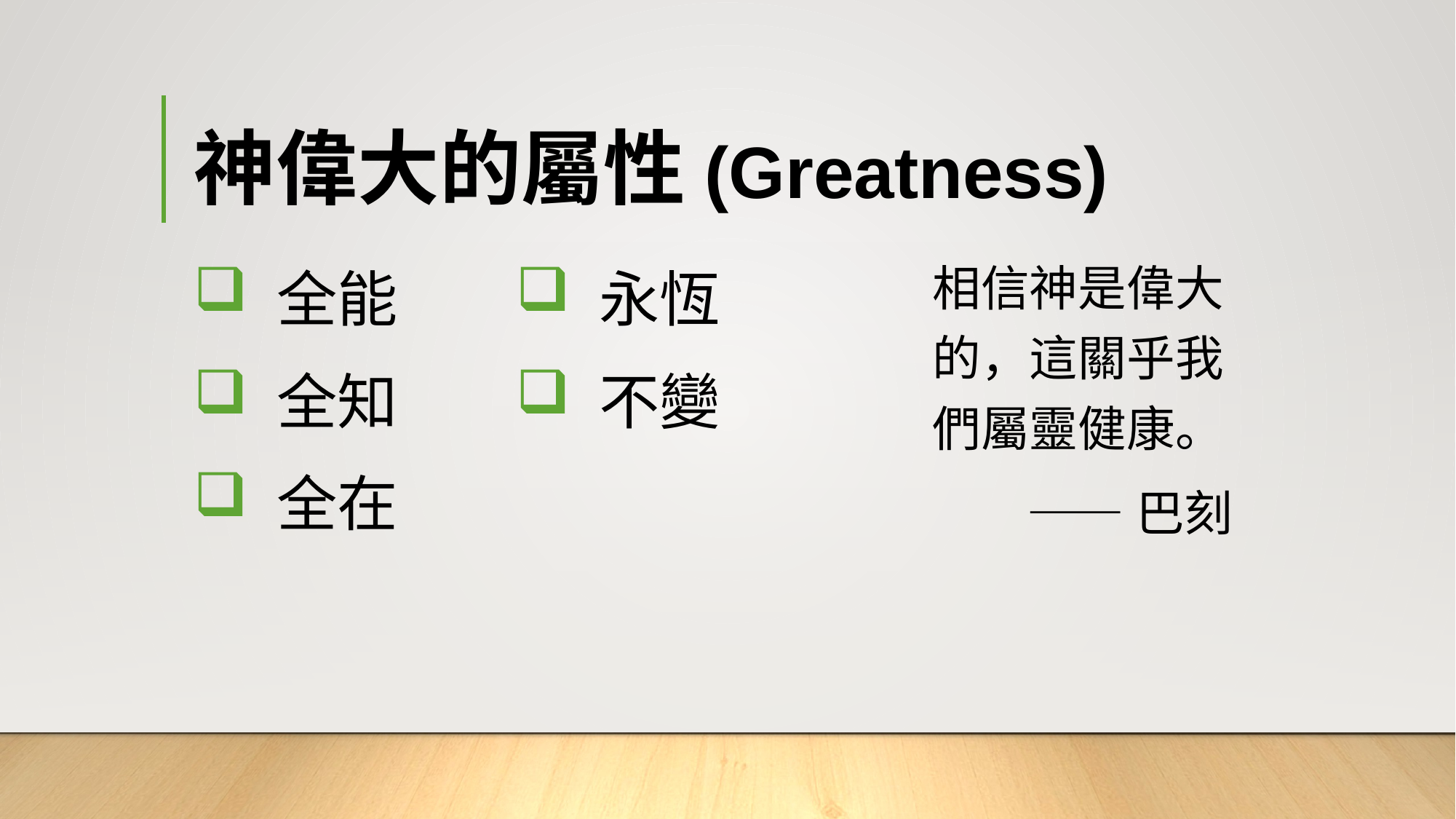

# 神偉大的屬性(Greatness)
相信神是偉大的，這關乎我們屬靈健康。
——巴刻
 全能
 全知
 全在
 永恆
 不變